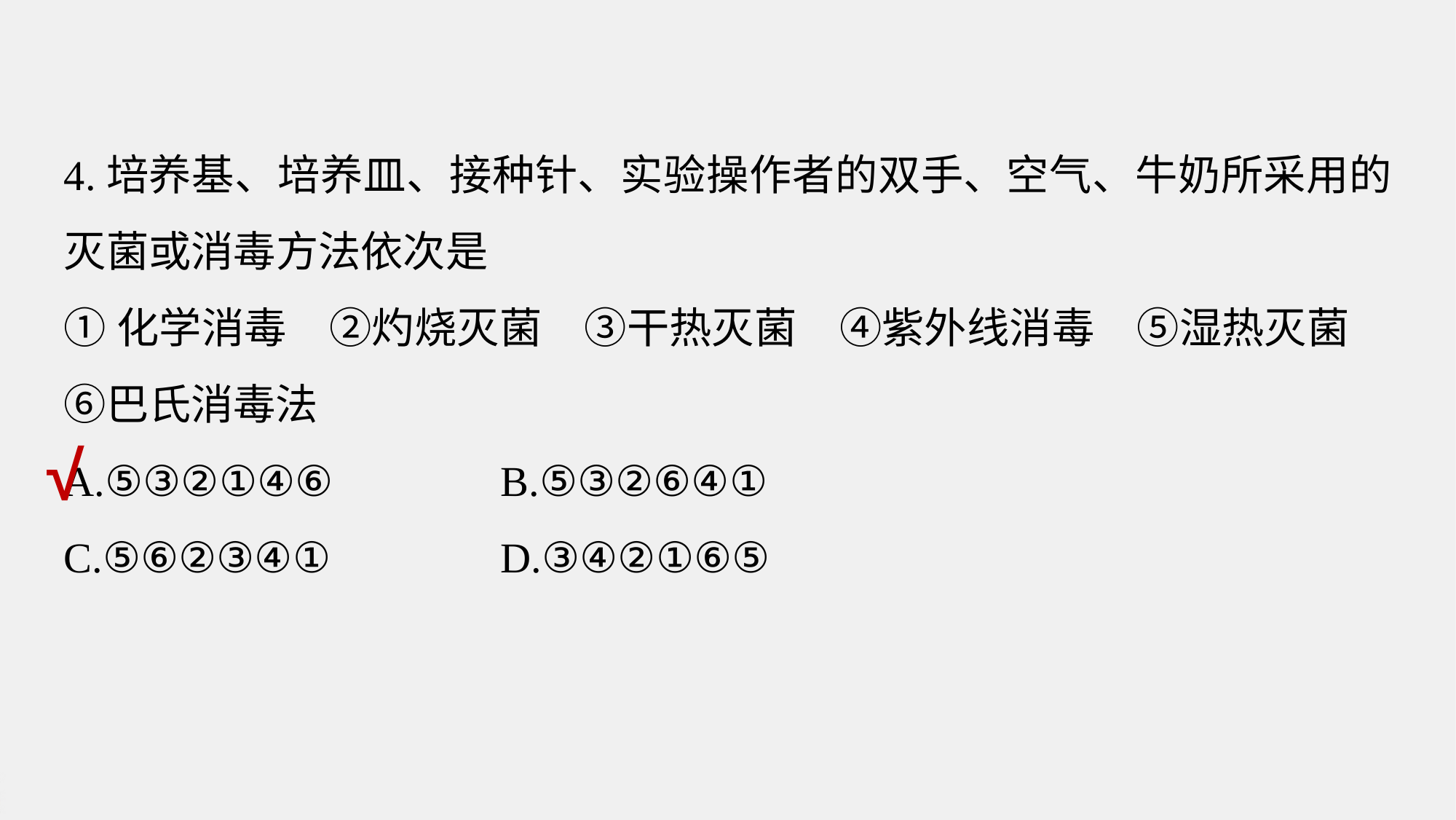

4.培养基、培养皿、接种针、实验操作者的双手、空气、牛奶所采用的灭菌或消毒方法依次是
①化学消毒　②灼烧灭菌　③干热灭菌　④紫外线消毒　⑤湿热灭菌　⑥巴氏消毒法
A.⑤③②①④⑥  		B.⑤③②⑥④①
C.⑤⑥②③④①  		D.③④②①⑥⑤
√